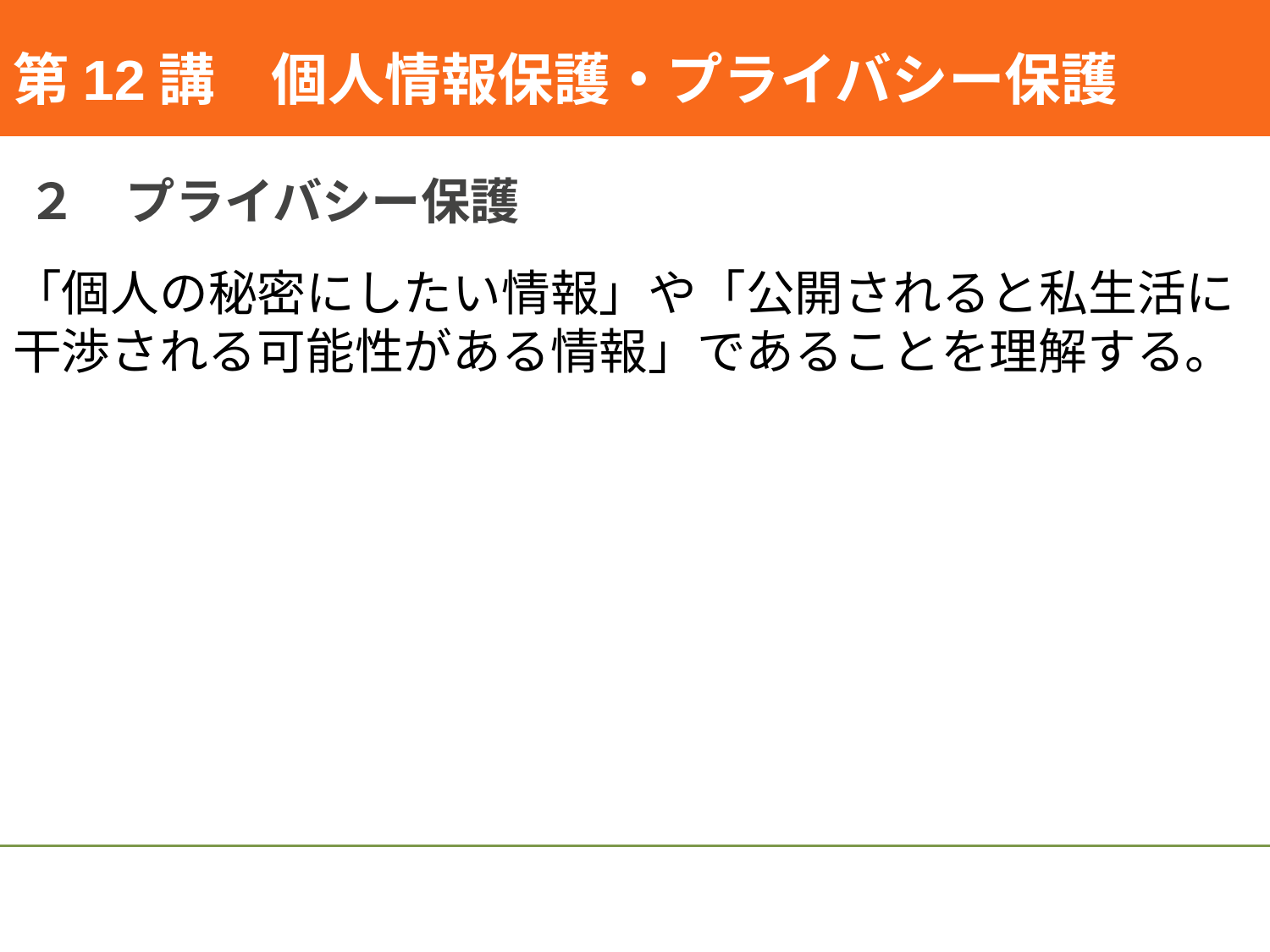

#
第12講　個人情報保護・プライバシー保護
２　プライバシー保護
「個人の秘密にしたい情報」や「公開されると私生活に干渉される可能性がある情報」であることを理解する。